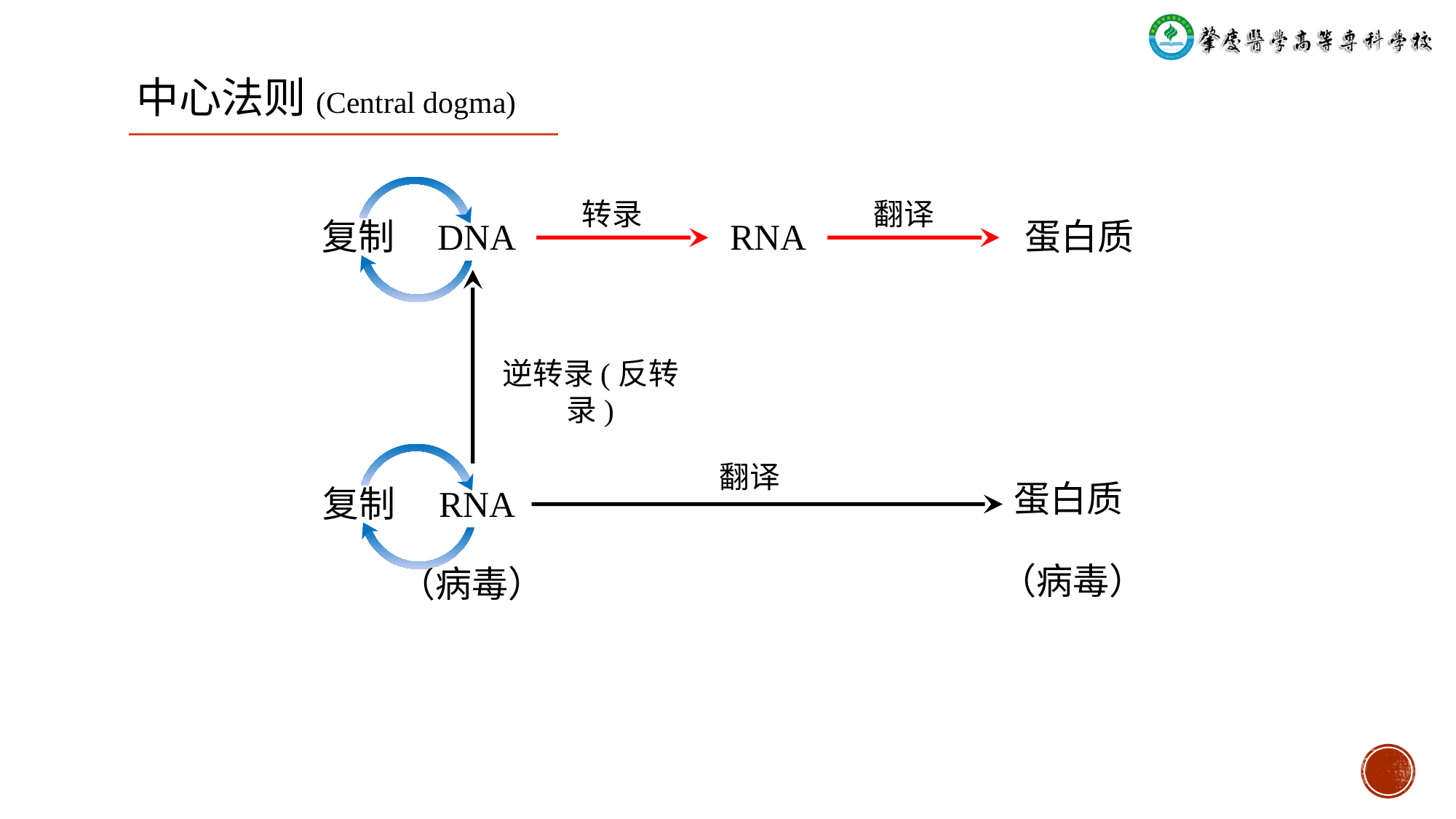

中心法则(Central dogma)

转录
翻译
复制
DNA
RNA
蛋白质

逆转录(反转录)

翻译
蛋白质
复制
RNA

（病毒）
（病毒）